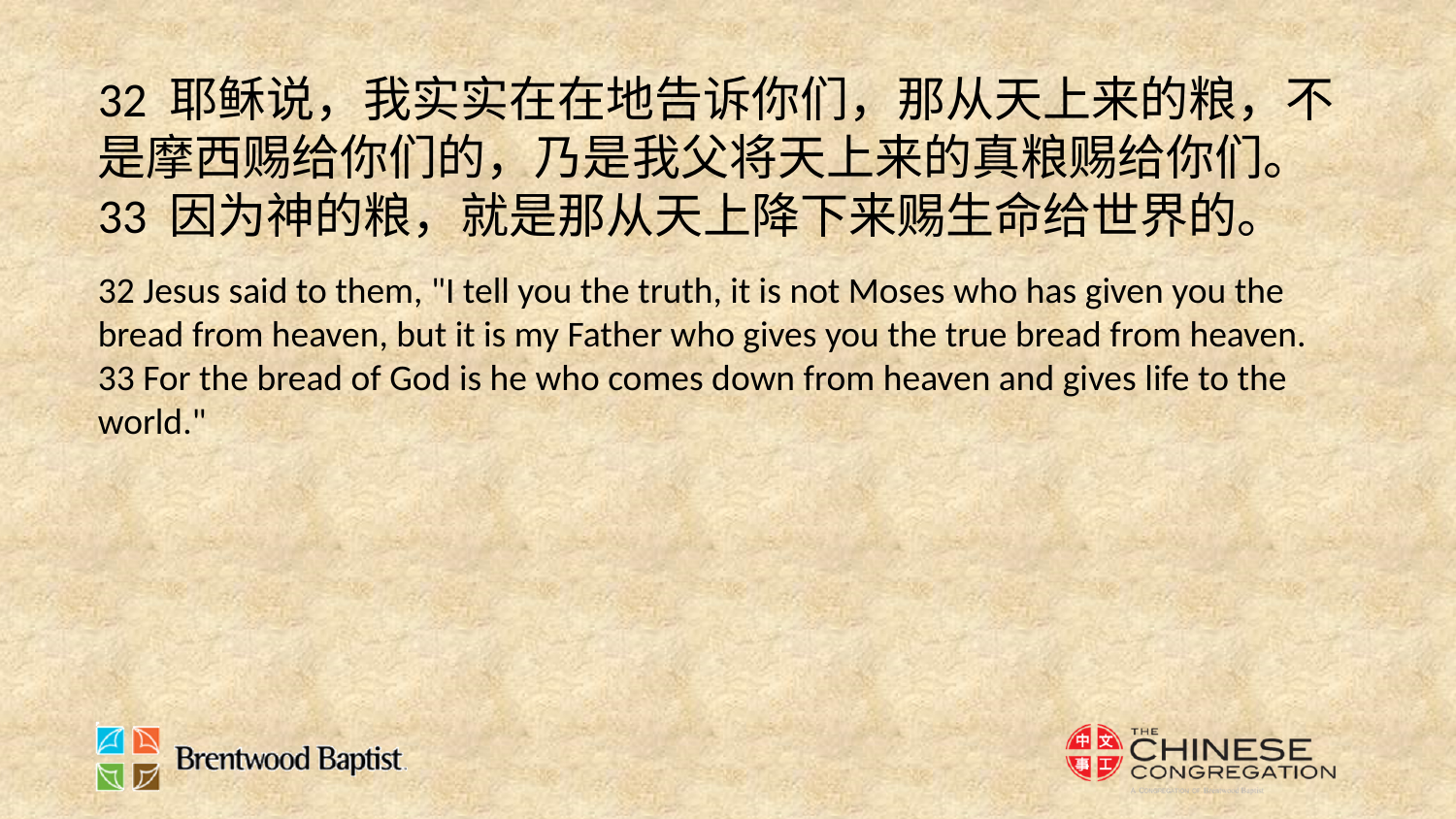

32 耶稣说，我实实在在地告诉你们，那从天上来的粮，不是摩西赐给你们的，乃是我父将天上来的真粮赐给你们。
33 因为神的粮，就是那从天上降下来赐生命给世界的。

32 Jesus said to them, "I tell you the truth, it is not Moses who has given you the bread from heaven, but it is my Father who gives you the true bread from heaven.
33 For the bread of God is he who comes down from heaven and gives life to the world."